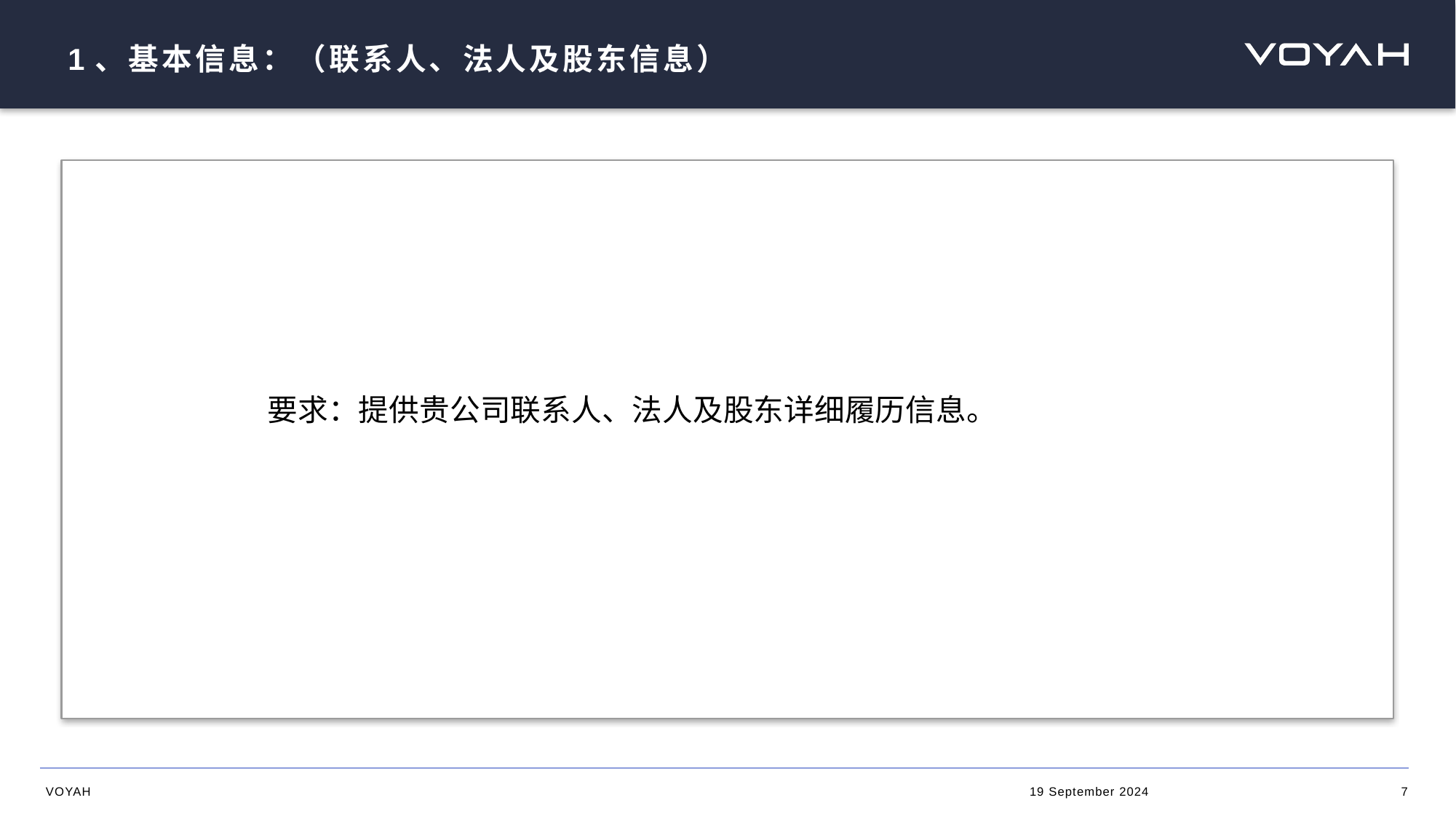

# 1、基本信息：（联系人、法人及股东信息）

 要求：提供贵公司联系人、法人及股东详细履历信息。